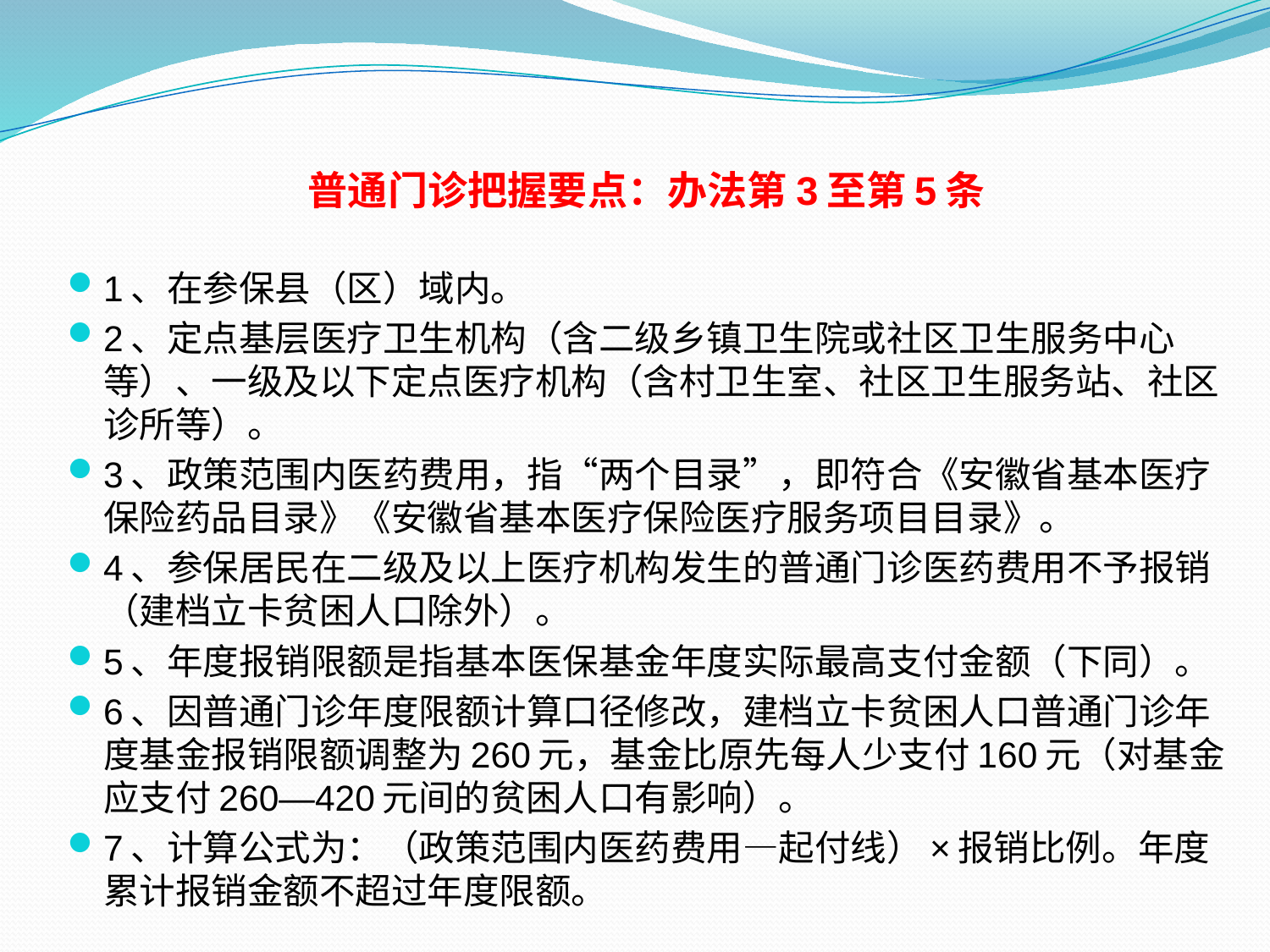

#
普通门诊把握要点：办法第3至第5条

1、在参保县（区）域内。
2、定点基层医疗卫生机构（含二级乡镇卫生院或社区卫生服务中心等）、一级及以下定点医疗机构（含村卫生室、社区卫生服务站、社区诊所等）。
3、政策范围内医药费用，指“两个目录”，即符合《安徽省基本医疗保险药品目录》《安徽省基本医疗保险医疗服务项目目录》。
4、参保居民在二级及以上医疗机构发生的普通门诊医药费用不予报销（建档立卡贫困人口除外）。
5、年度报销限额是指基本医保基金年度实际最高支付金额（下同）。
6、因普通门诊年度限额计算口径修改，建档立卡贫困人口普通门诊年度基金报销限额调整为260元，基金比原先每人少支付160元（对基金应支付260—420元间的贫困人口有影响）。
7、计算公式为：（政策范围内医药费用—起付线）×报销比例。年度累计报销金额不超过年度限额。